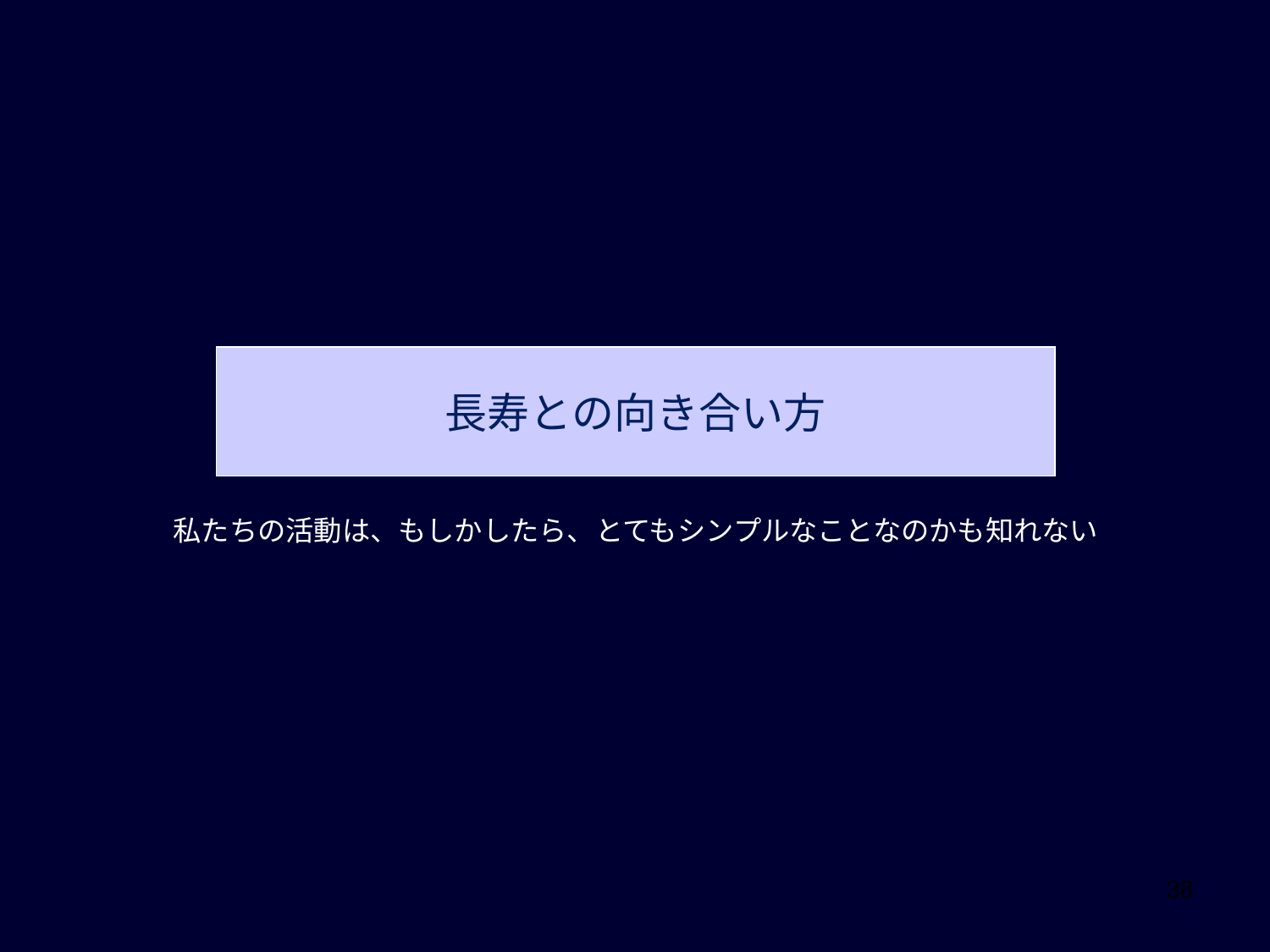

長寿との向き合い方
私たちの活動は、もしかしたら、とてもシンプルなことなのかも知れない
38